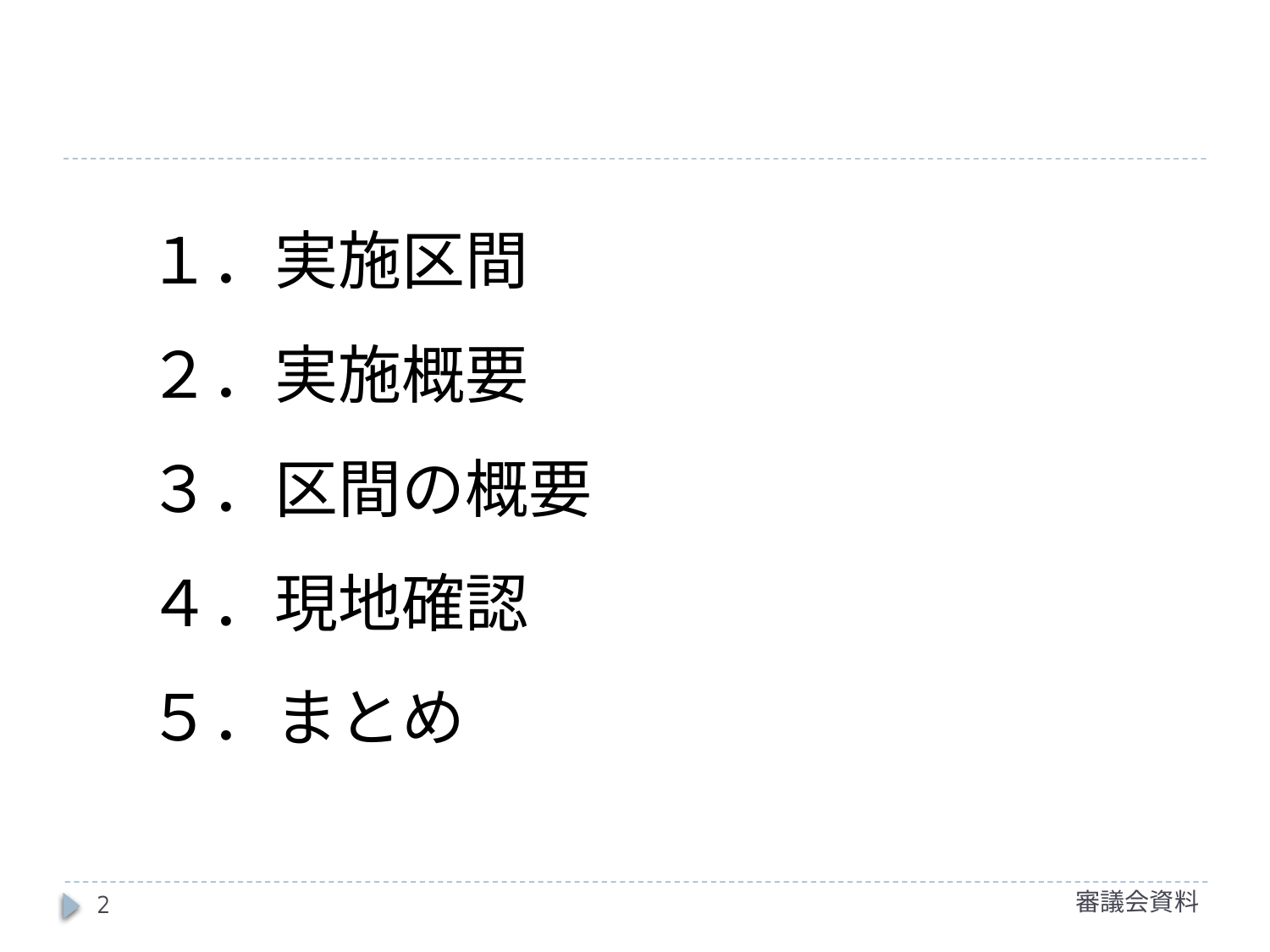

１．実施区間
２．実施概要
３．区間の概要
４．現地確認
５．まとめ
審議会資料
2